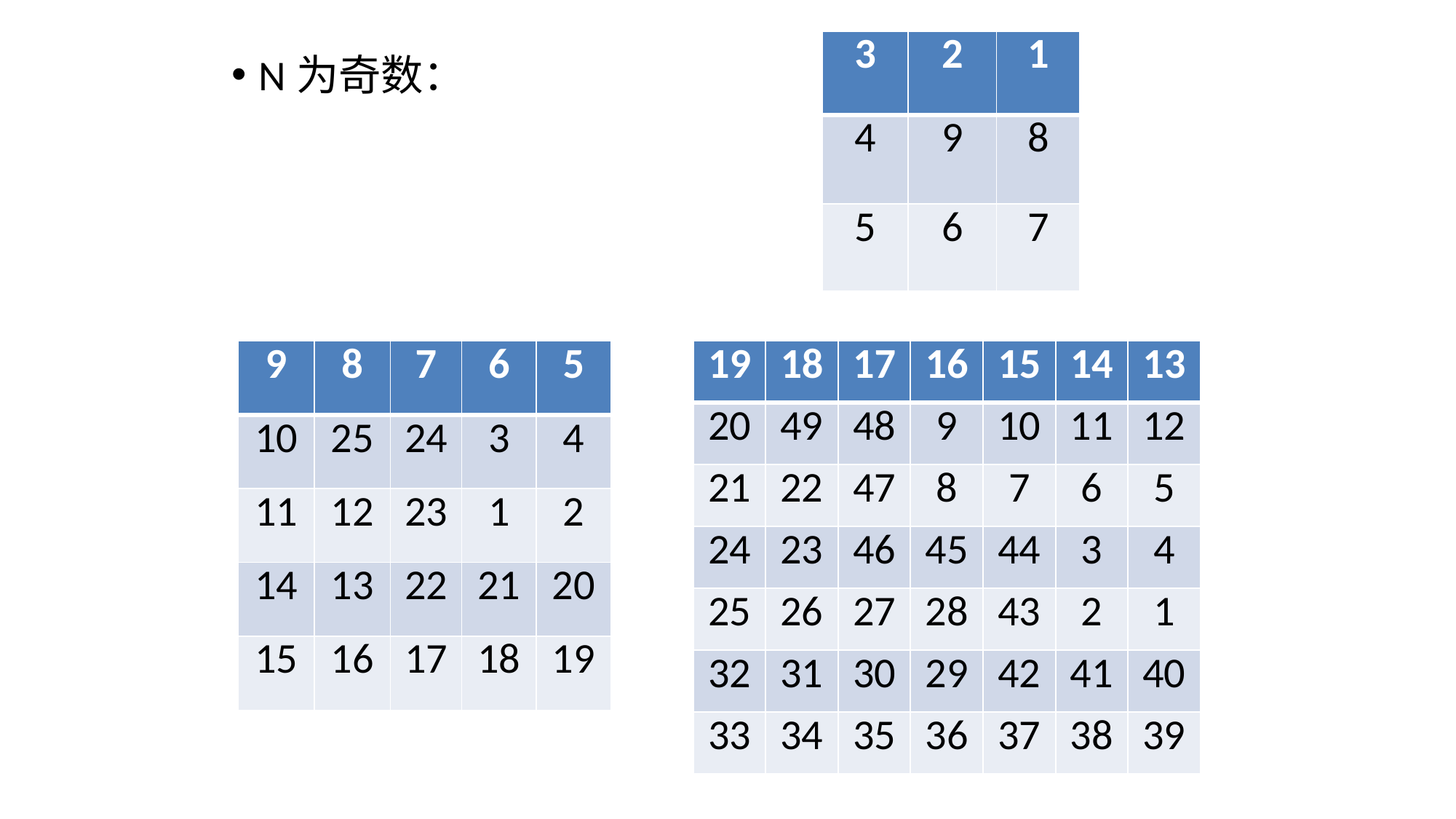

| 3 | 2 | 1 |
| --- | --- | --- |
| 4 | 9 | 8 |
| 5 | 6 | 7 |
N为奇数：
| 9 | 8 | 7 | 6 | 5 |
| --- | --- | --- | --- | --- |
| 10 | 25 | 24 | 3 | 4 |
| 11 | 12 | 23 | 1 | 2 |
| 14 | 13 | 22 | 21 | 20 |
| 15 | 16 | 17 | 18 | 19 |
| 19 | 18 | 17 | 16 | 15 | 14 | 13 |
| --- | --- | --- | --- | --- | --- | --- |
| 20 | 49 | 48 | 9 | 10 | 11 | 12 |
| 21 | 22 | 47 | 8 | 7 | 6 | 5 |
| 24 | 23 | 46 | 45 | 44 | 3 | 4 |
| 25 | 26 | 27 | 28 | 43 | 2 | 1 |
| 32 | 31 | 30 | 29 | 42 | 41 | 40 |
| 33 | 34 | 35 | 36 | 37 | 38 | 39 |